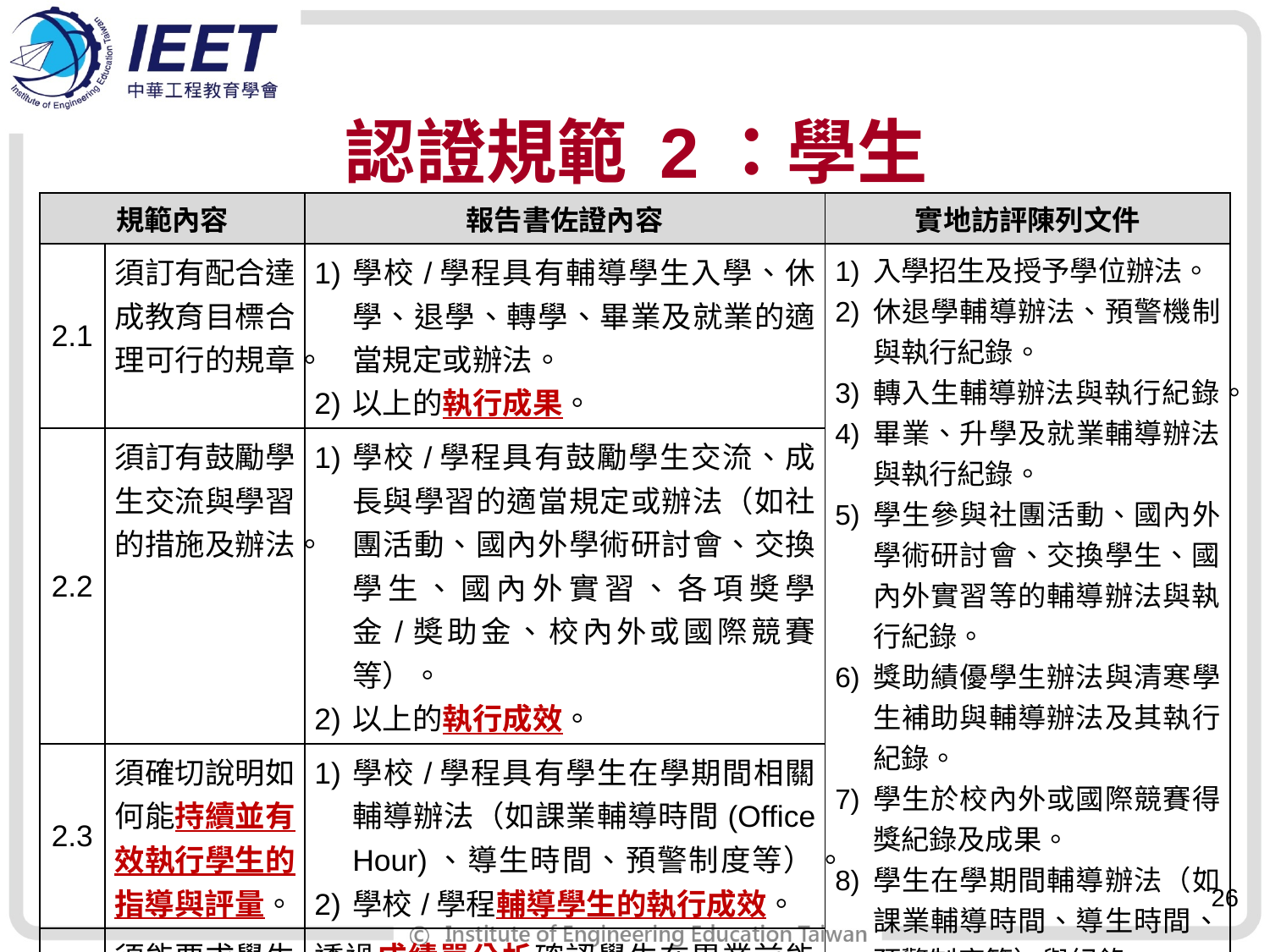

# 認證規範 2：學生
| 規範內容 |  | 報告書佐證內容 | 實地訪評陳列文件 |
| --- | --- | --- | --- |
| 2.1 | 須訂有配合達成教育目標合理可行的規章。 | 學校/學程具有輔導學生入學、休學、退學、轉學、畢業及就業的適當規定或辦法。 以上的執行成果。 | 入學招生及授予學位辦法。 休退學輔導辦法、預警機制與執行紀錄。 轉入生輔導辦法與執行紀錄。 畢業、升學及就業輔導辦法與執行紀錄。 學生參與社團活動、國內外學術研討會、交換學生、國內外實習等的輔導辦法與執行紀錄。 獎助績優學生辦法與清寒學生補助與輔導辦法及其執行紀錄。 學生於校內外或國際競賽得獎紀錄及成果。 學生在學期間輔導辦法（如課業輔導時間、導生時間、預警制度等）與紀錄。 學生畢業規定相關辦法。 |
| 2.2 | 須訂有鼓勵學生交流與學習的措施及辦法。 | 學校/學程具有鼓勵學生交流、成長與學習的適當規定或辦法（如社團活動、國內外學術研討會、交換學生、國內外實習、各項奬學金/奬助金、校內外或國際競賽等）。 以上的執行成效。 |  |
| 2.3 | 須確切說明如何能持續並有效執行學生的指導與評量。 | 學校/學程具有學生在學期間相關輔導辦法（如課業輔導時間(Office Hour)、導生時間、預警制度等）。 學校/學程輔導學生的執行成效。 |  |
| 2.4 | 須能要求學生在畢業前完成所有的要求。 | 透過成績單分析確認學生在畢業前能滿足IEET規範4.1對課程的要求。 |  |

26